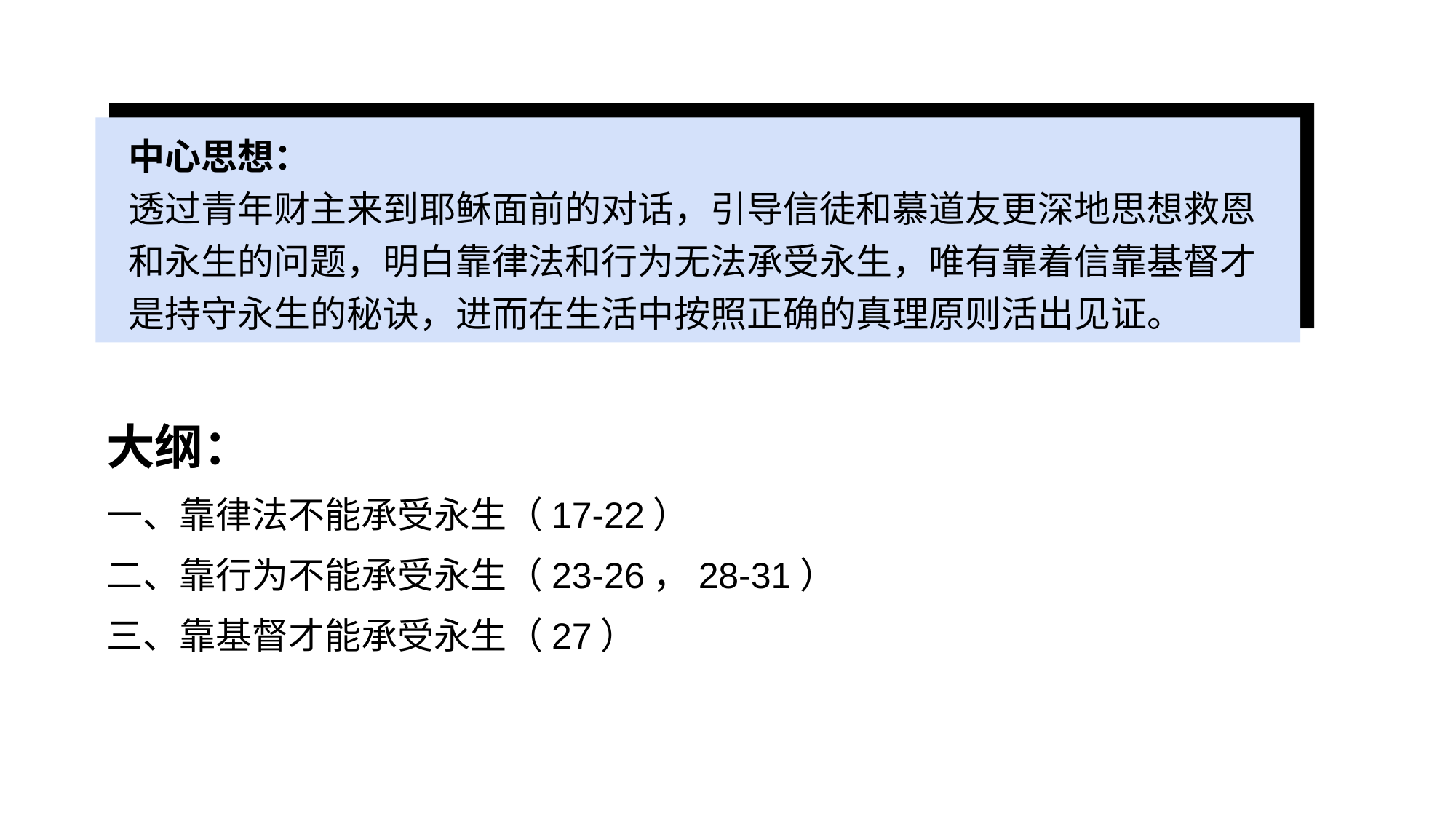

# 中心思想： 透过青年财主来到耶稣面前的对话，引导信徒和慕道友更深地思想救恩和永生的问题，明白靠律法和行为无法承受永生，唯有靠着信靠基督才是持守永生的秘诀，进而在生活中按照正确的真理原则活出见证。
大纲：
一、靠律法不能承受永生（17-22）
二、靠行为不能承受永生（23-26，28-31）
三、靠基督才能承受永生（27）